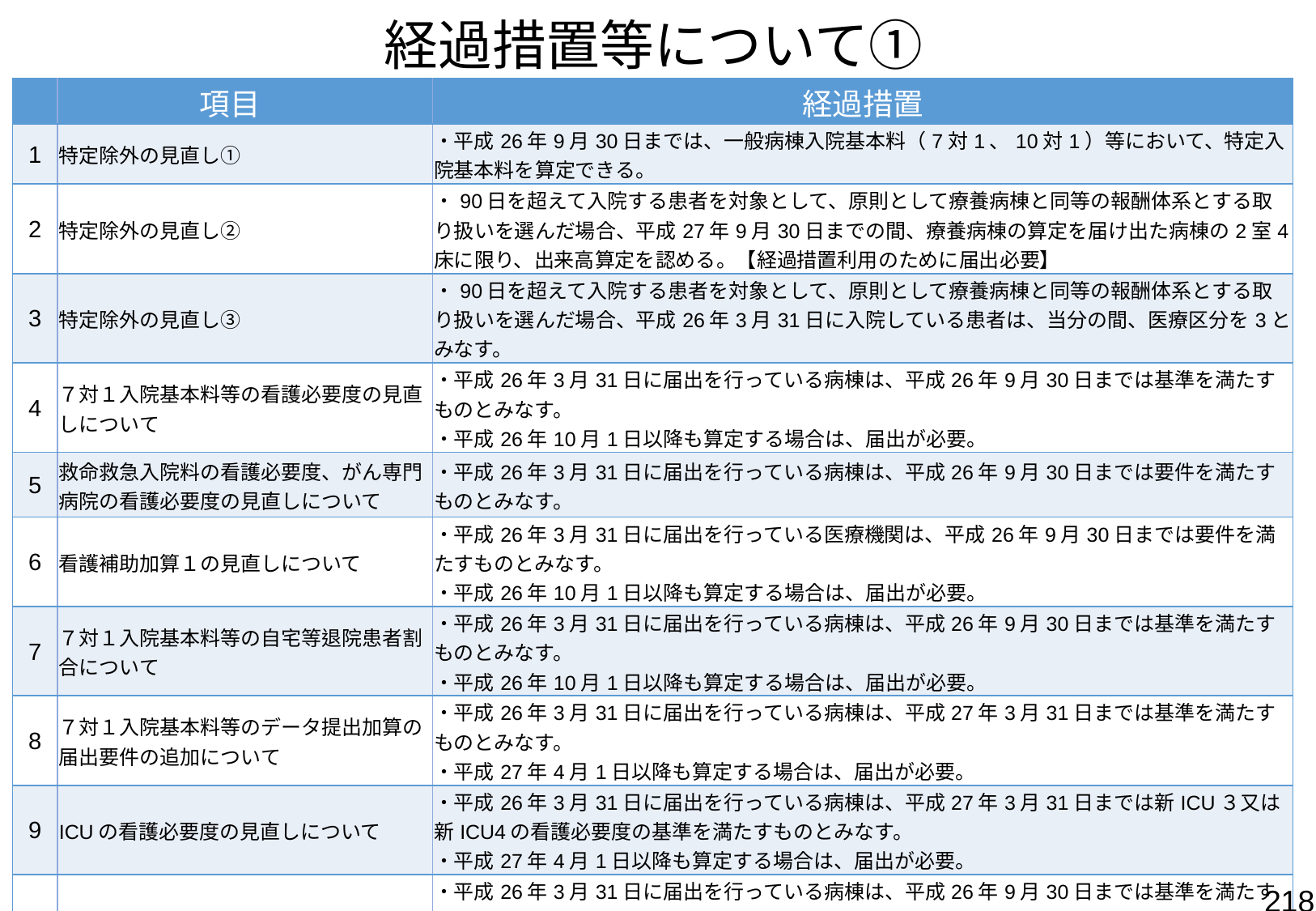

# 経過措置等について①
|  | 項目 | 経過措置 |
| --- | --- | --- |
| 1 | 特定除外の見直し① | ・平成26年9月30日までは、一般病棟入院基本料（7対1、10対1）等において、特定入院基本料を算定できる。 |
| 2 | 特定除外の見直し② | ・90日を超えて入院する患者を対象として、原則として療養病棟と同等の報酬体系とする取り扱いを選んだ場合、平成27年9月30日までの間、療養病棟の算定を届け出た病棟の2室4床に限り、出来高算定を認める。【経過措置利用のために届出必要】 |
| 3 | 特定除外の見直し③ | ・90日を超えて入院する患者を対象として、原則として療養病棟と同等の報酬体系とする取り扱いを選んだ場合、平成26年3月31日に入院している患者は、当分の間、医療区分を3とみなす。 |
| 4 | ７対１入院基本料等の看護必要度の見直しについて | ・平成26年3月31日に届出を行っている病棟は、平成26年9月30日までは基準を満たすものとみなす。 ・平成26年10月1日以降も算定する場合は、届出が必要。 |
| 5 | 救命救急入院料の看護必要度、がん専門病院の看護必要度の見直しについて | ・平成26年3月31日に届出を行っている病棟は、平成26年9月30日までは要件を満たすものとみなす。 |
| 6 | 看護補助加算１の見直しについて | ・平成26年3月31日に届出を行っている医療機関は、平成26年9月30日までは要件を満たすものとみなす。 ・平成26年10月1日以降も算定する場合は、届出が必要。 |
| 7 | ７対１入院基本料等の自宅等退院患者割合について | ・平成26年3月31日に届出を行っている病棟は、平成26年9月30日までは基準を満たすものとみなす。 ・平成26年10月1日以降も算定する場合は、届出が必要。 |
| 8 | ７対１入院基本料等のデータ提出加算の 届出要件の追加について | ・平成26年3月31日に届出を行っている病棟は、平成27年3月31日までは基準を満たすものとみなす。 ・平成27年4月1日以降も算定する場合は、届出が必要。 |
| 9 | ICUの看護必要度の見直しについて | ・平成26年3月31日に届出を行っている病棟は、平成27年3月31日までは新ICU３又は新ICU4の看護必要度の基準を満たすものとみなす。 ・平成27年4月1日以降も算定する場合は、届出が必要。 |
| 10 | HUCの看護必要度の見直しについて | ・平成26年3月31日に届出を行っている病棟は、平成26年9月30日までは基準を満たすものとみなし、4,584点を算定できる。 ・平成26年10月1日以降も算定する場合は、HUC１又はHCU２の届出が必要。 |
| 11 | 総合入院体制加算の見直しについて | ・総合入院体制加算２を新規に届け出る場合は、地域包括ケア病棟入院料等の届出を行っていない医療機関であること。 |
| 12 | A302及びA303（新生児の受け入れ要件）の見直しについて | ・平成26年3月31日にまでに届出を行っている治療室は、平成26年9月30日までは基準を満たすものとみなす。 |
| 13 | A212（超重症児等入院診療料加算）の見直しについて | ・平成27年4月1日適用 |
218